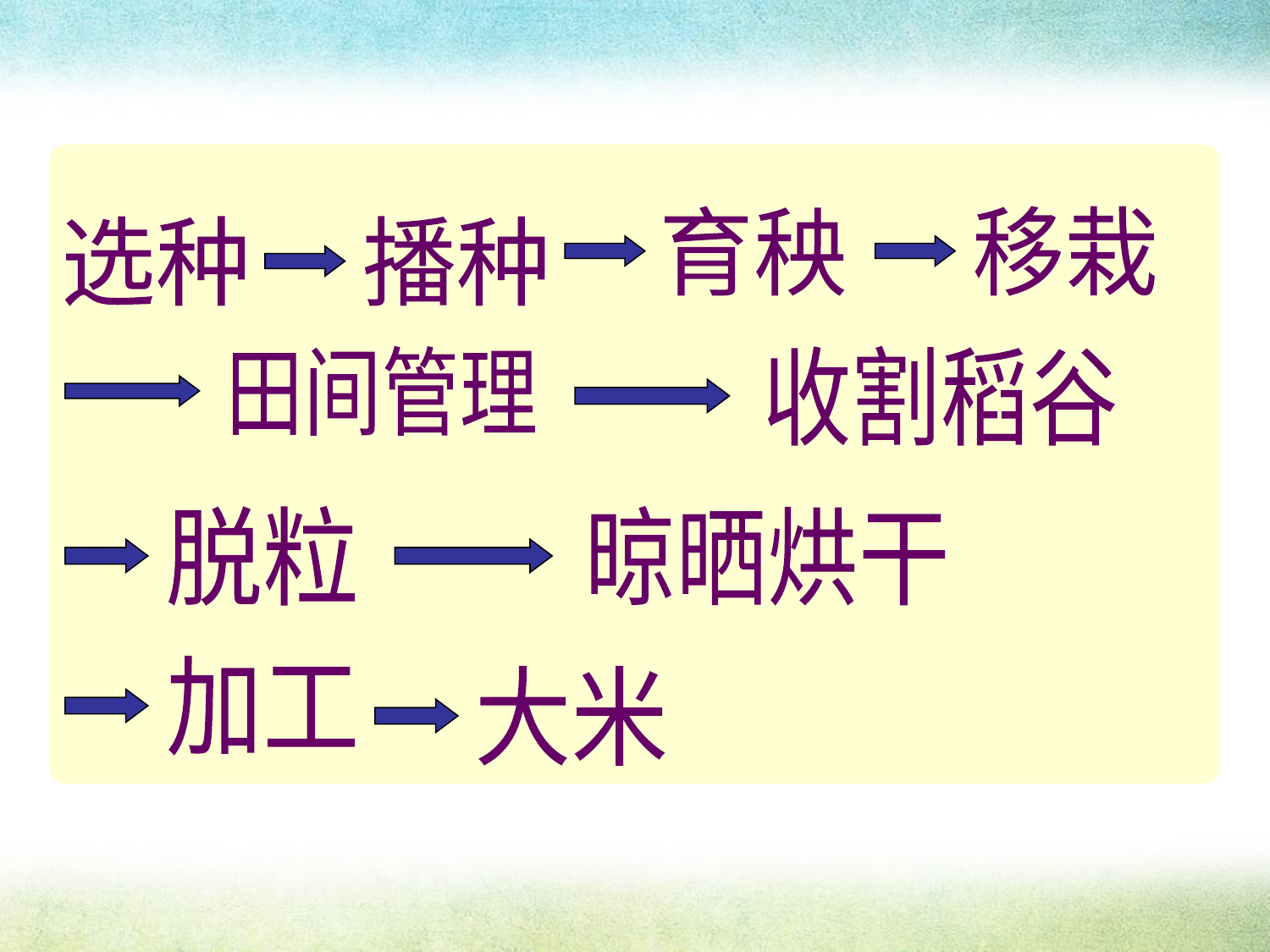

育秧

移栽

选种
播种

田间管理

收割稻谷

脱粒

晾晒烘干

加工

大米